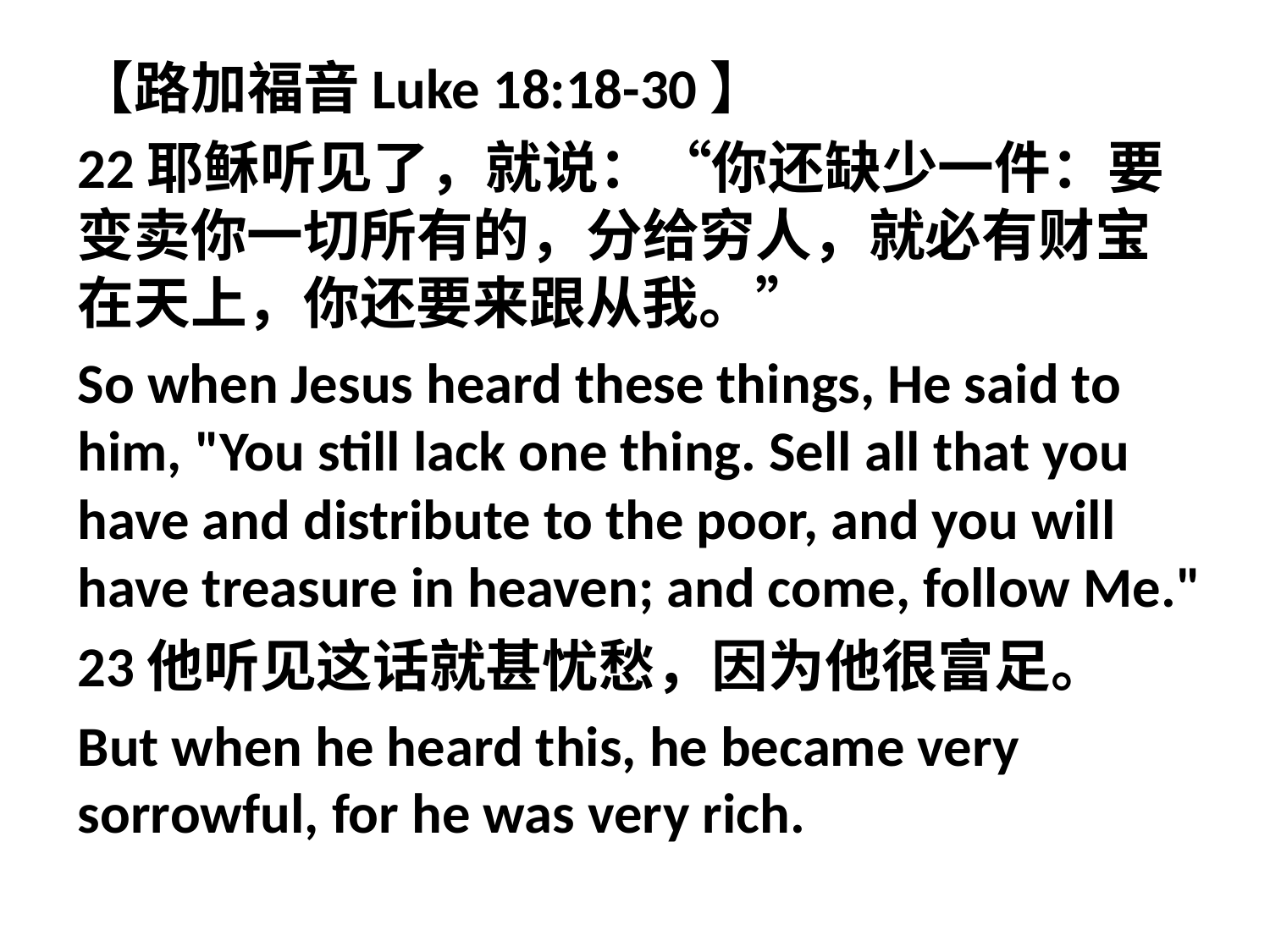

【路加福音Luke 18:18-30】
22耶稣听见了，就说：“你还缺少一件：要变卖你一切所有的，分给穷人，就必有财宝在天上，你还要来跟从我。”
So when Jesus heard these things, He said to him, "You still lack one thing. Sell all that you have and distribute to the poor, and you will have treasure in heaven; and come, follow Me."
23他听见这话就甚忧愁，因为他很富足。
But when he heard this, he became very sorrowful, for he was very rich.